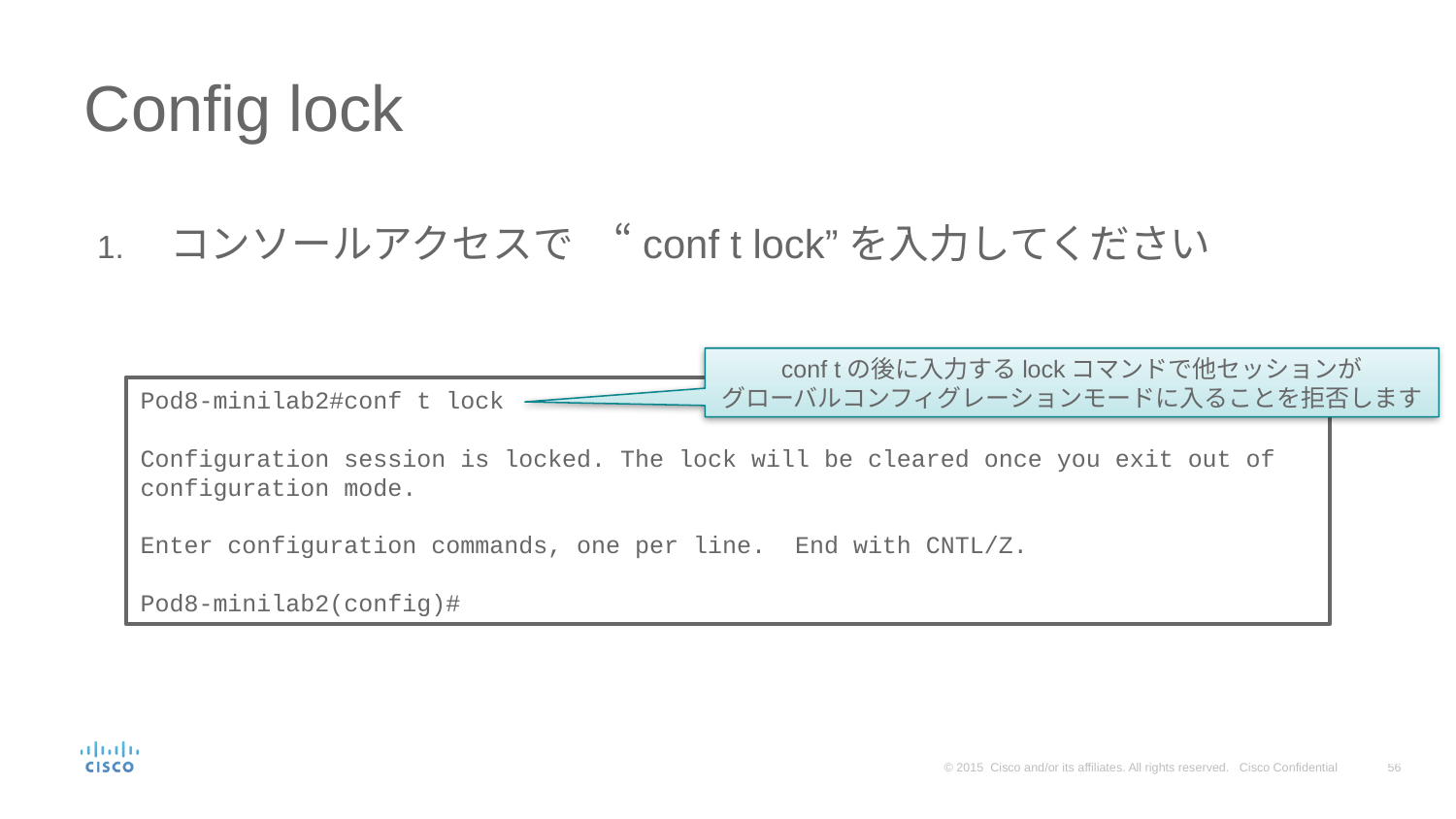

# Config lock
コンソールアクセスで　“conf t lock”を入力してください

conf tの後に入力するlockコマンドで他セッションが
グローバルコンフィグレーションモードに入ることを拒否します
Pod8-minilab2#conf t lock

Configuration session is locked. The lock will be cleared once you exit out of configuration mode.

Enter configuration commands, one per line.  End with CNTL/Z.

Pod8-minilab2(config)#